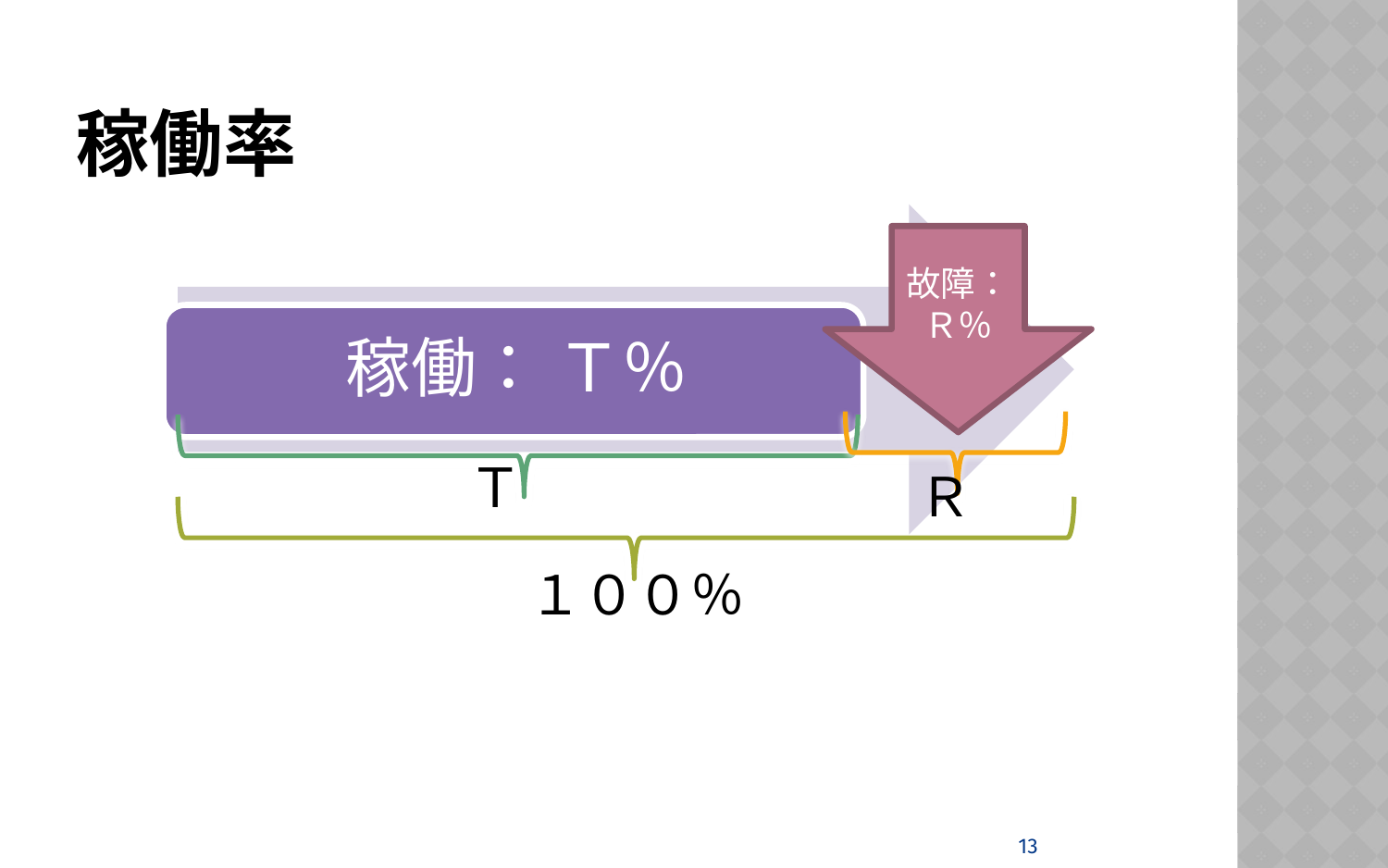

# 稼働率

稼働： Ｔ％
故障：
Ｒ％

Ｔ
Ｒ
１００％
13